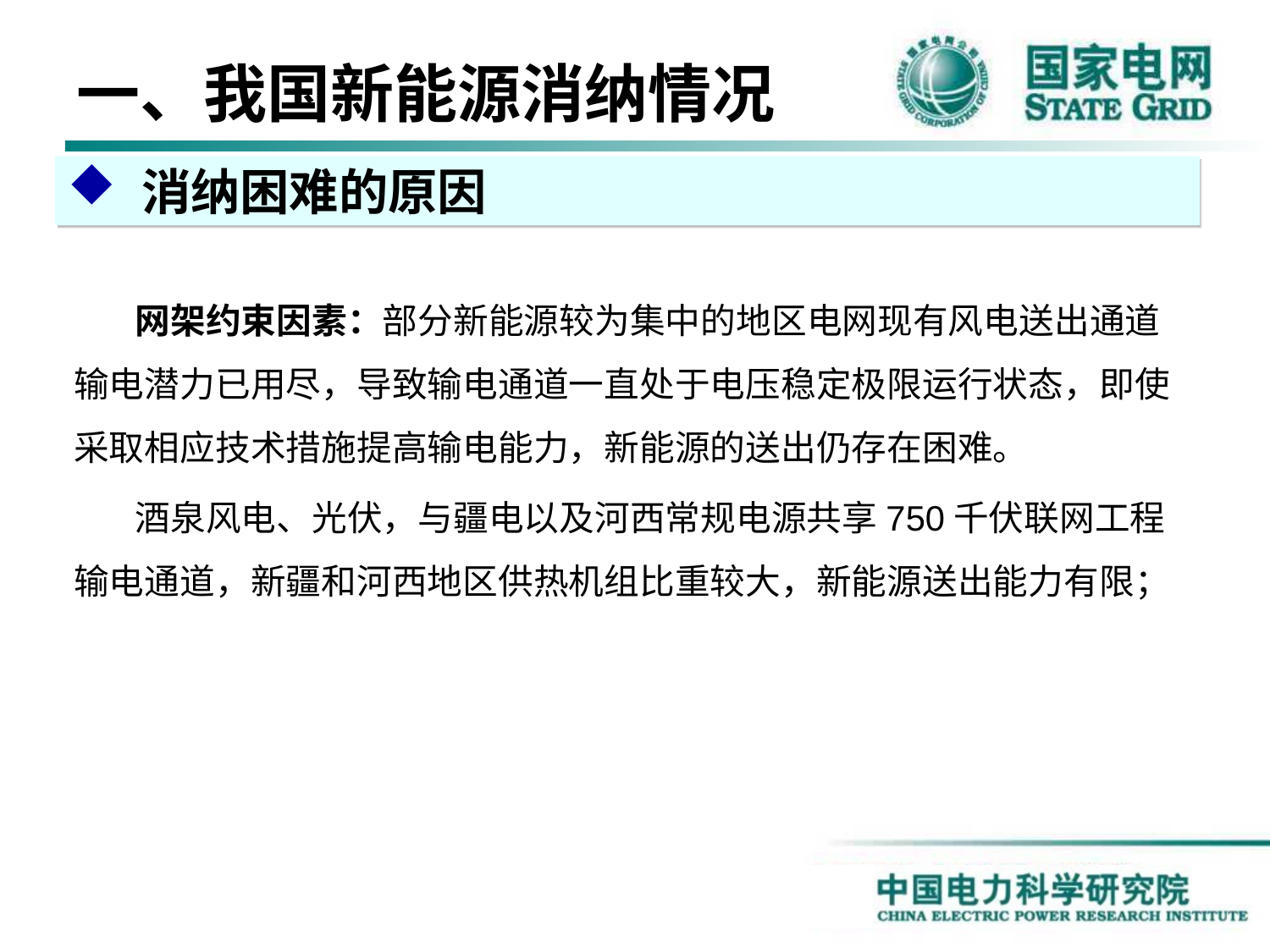

# 一、我国新能源消纳情况
消纳困难的原因
网架约束因素：部分新能源较为集中的地区电网现有风电送出通道输电潜力已用尽，导致输电通道一直处于电压稳定极限运行状态，即使采取相应技术措施提高输电能力，新能源的送出仍存在困难。
酒泉风电、光伏，与疆电以及河西常规电源共享750千伏联网工程输电通道，新疆和河西地区供热机组比重较大，新能源送出能力有限；